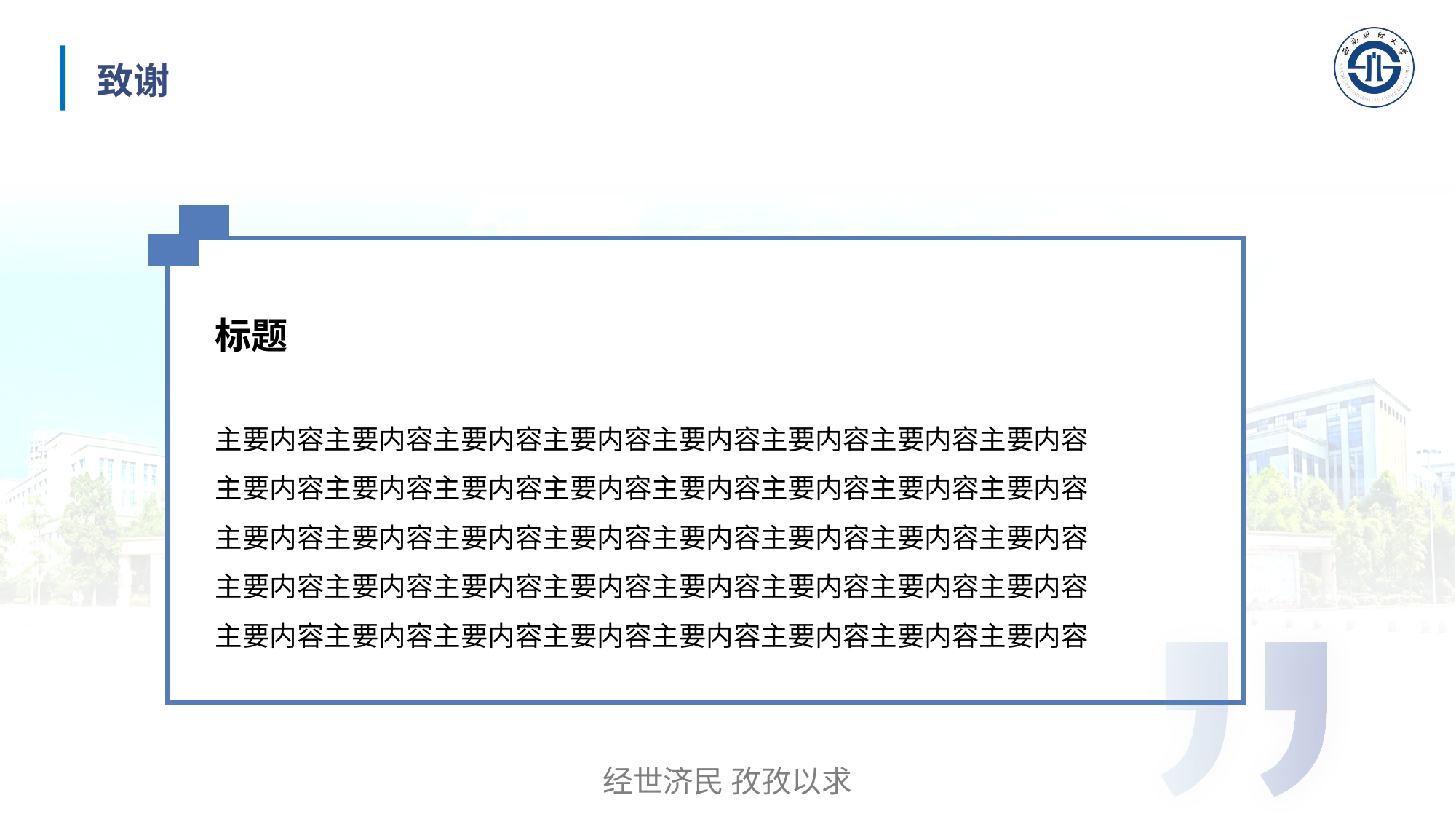

致谢

标题

主要内容主要内容主要内容主要内容主要内容主要内容主要内容主要内容
主要内容主要内容主要内容主要内容主要内容主要内容主要内容主要内容
主要内容主要内容主要内容主要内容主要内容主要内容主要内容主要内容
主要内容主要内容主要内容主要内容主要内容主要内容主要内容主要内容
主要内容主要内容主要内容主要内容主要内容主要内容主要内容主要内容